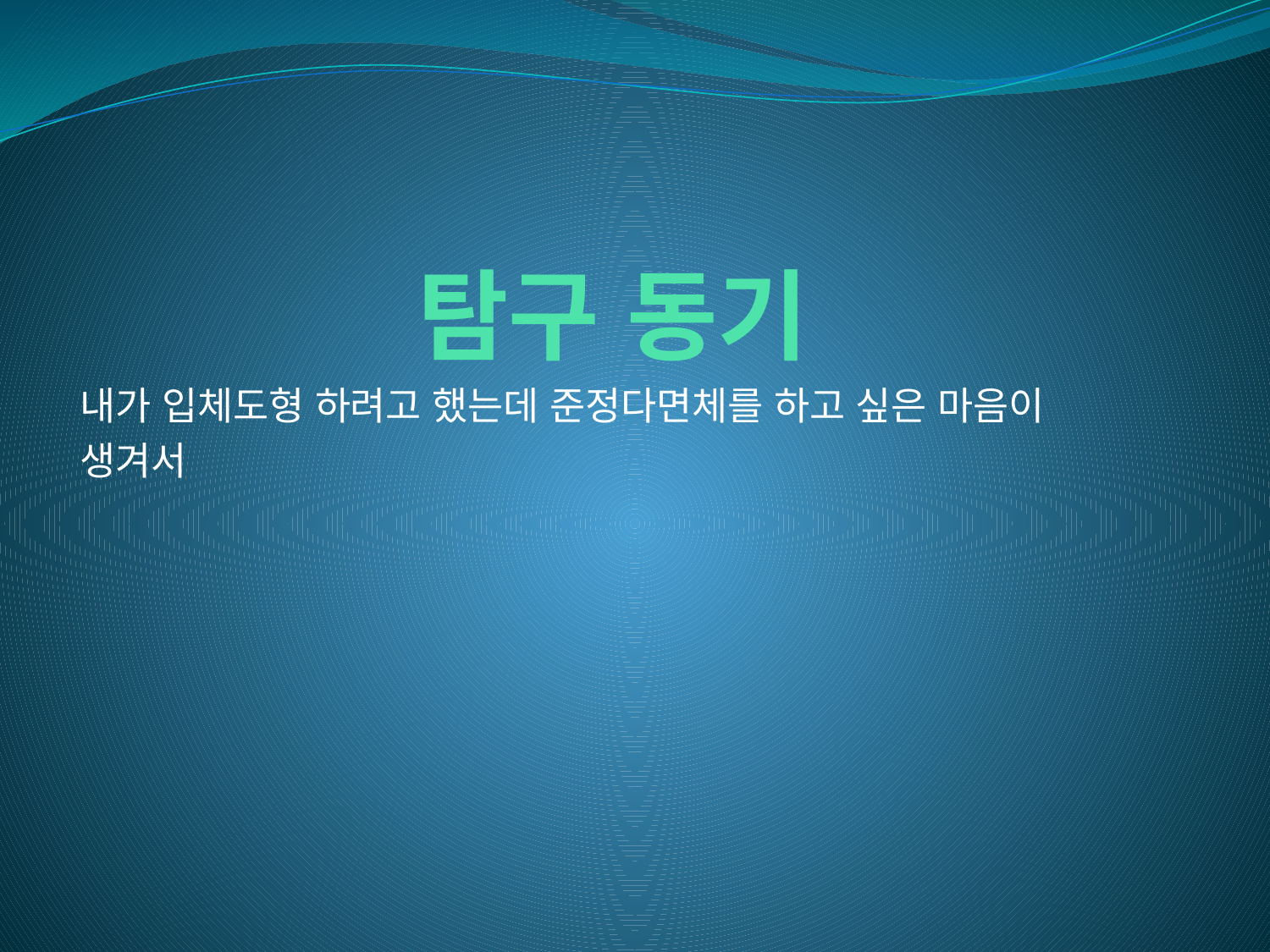

# 탐구 동기
내가 입체도형 하려고 했는데 준정다면체를 하고 싶은 마음이
생겨서